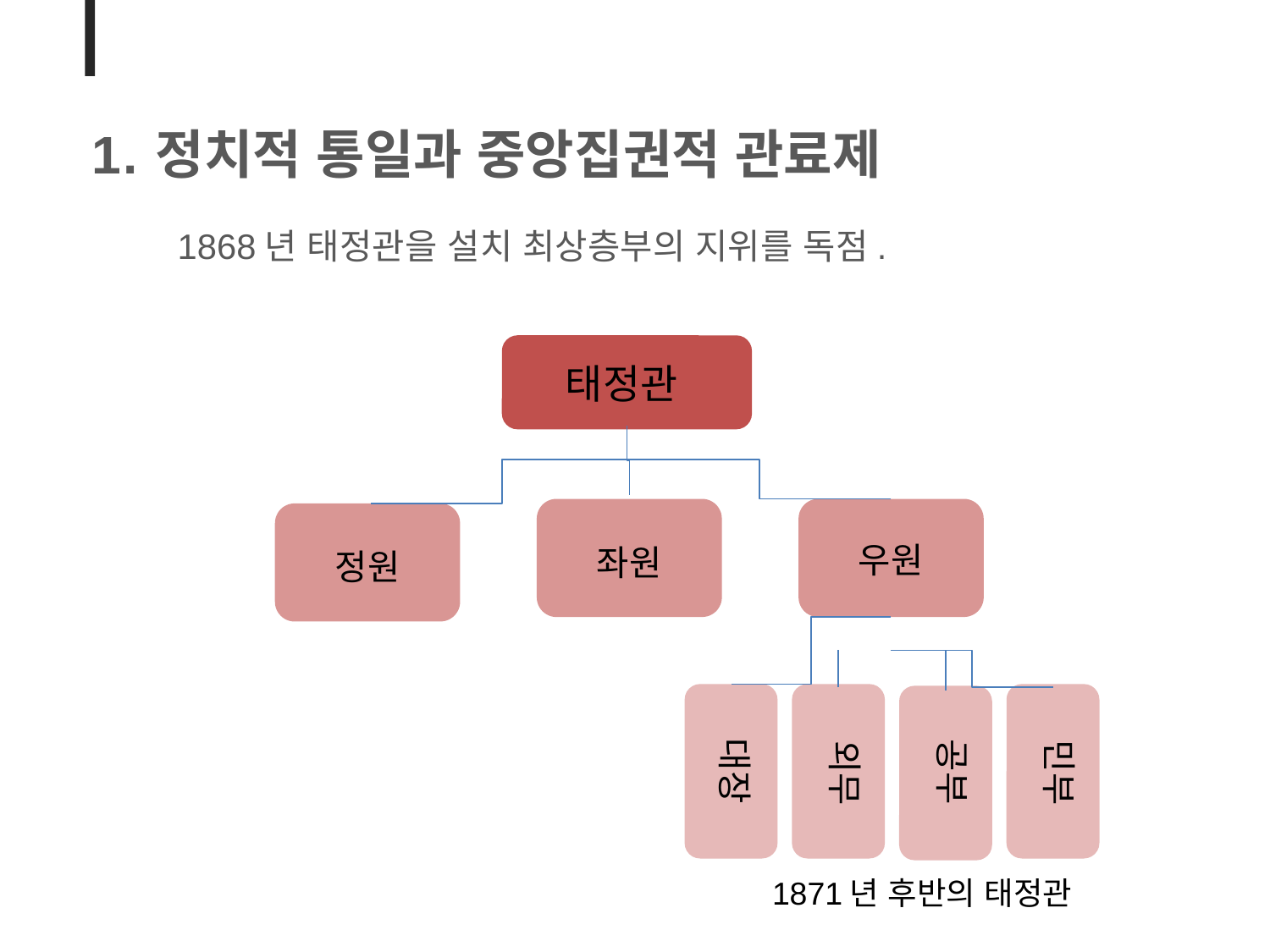

정치적 통일과 중앙집권적 관료제
1868년 태정관을 설치 최상층부의 지위를 독점.

태정관

좌원

우원

정원

민부

외무

대장

공부
1871년 후반의 태정관